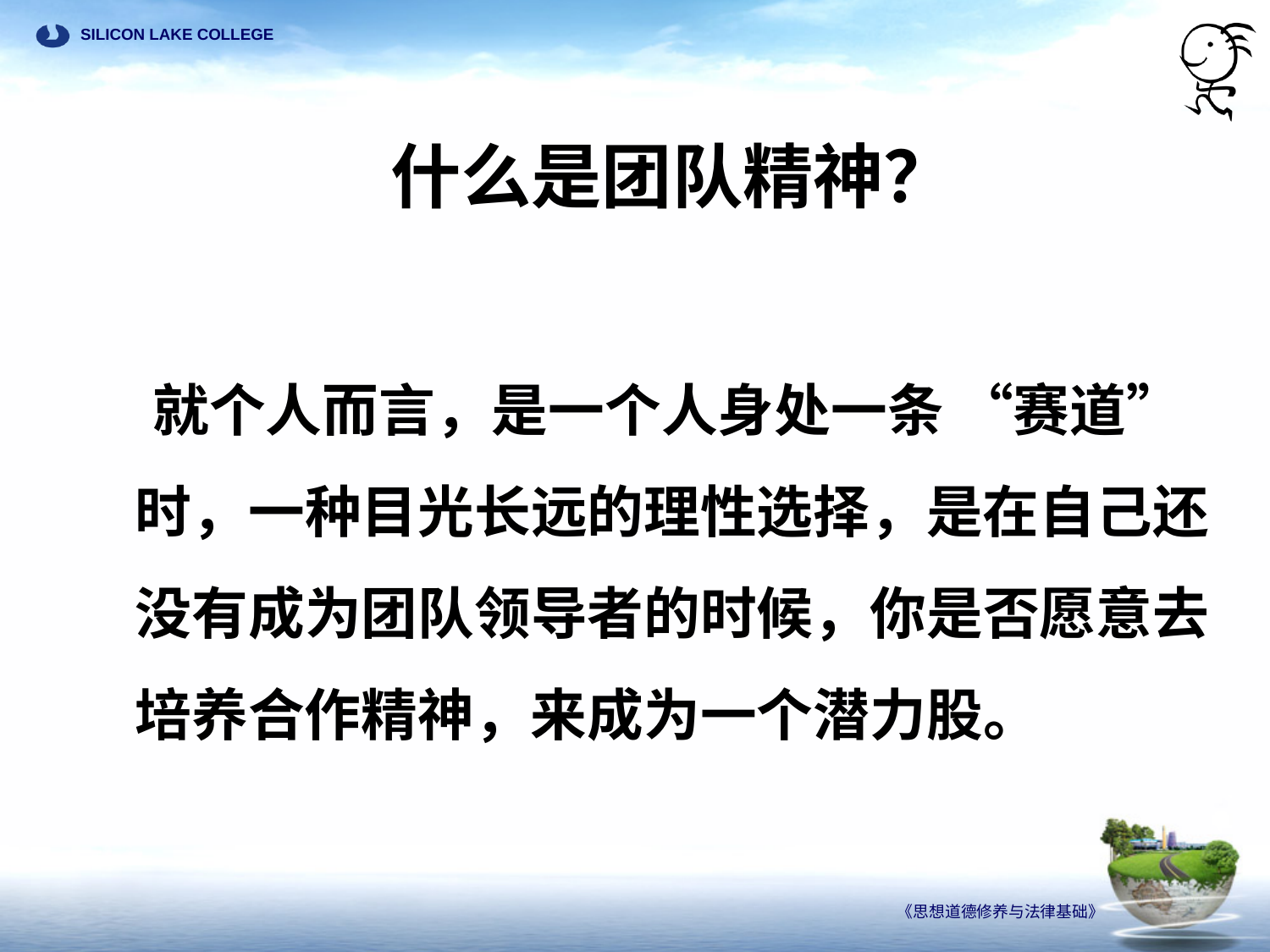

#
什么是团队精神？

    就个人而言，是一个人身处一条 “赛道”时，一种目光长远的理性选择，是在自己还没有成为团队领导者的时候，你是否愿意去培养合作精神，来成为一个潜力股。